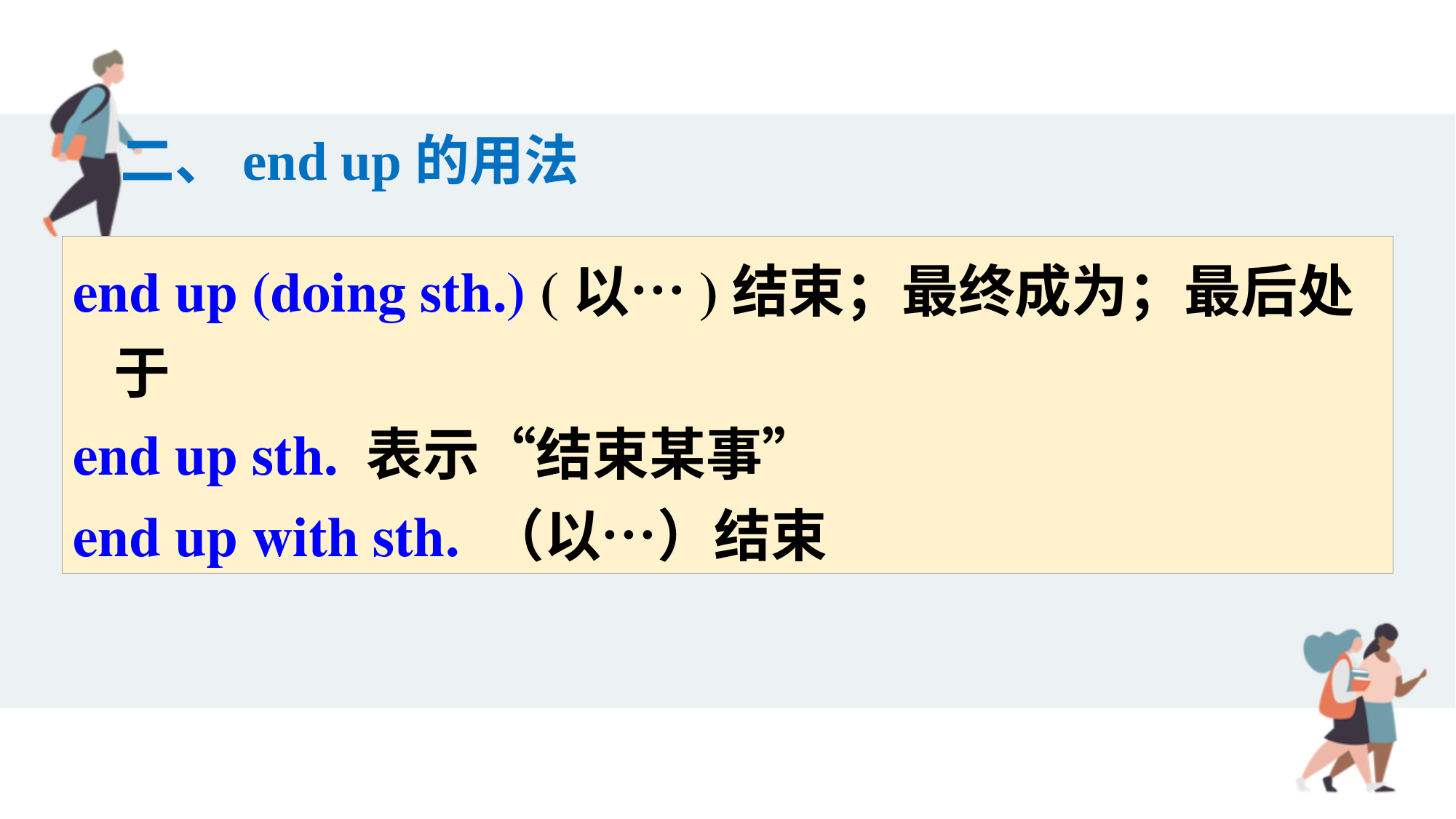

二、end up的用法
end up (doing sth.) (以…)结束；最终成为；最后处于
end up sth. 表示“结束某事”
end up with sth. （以…）结束